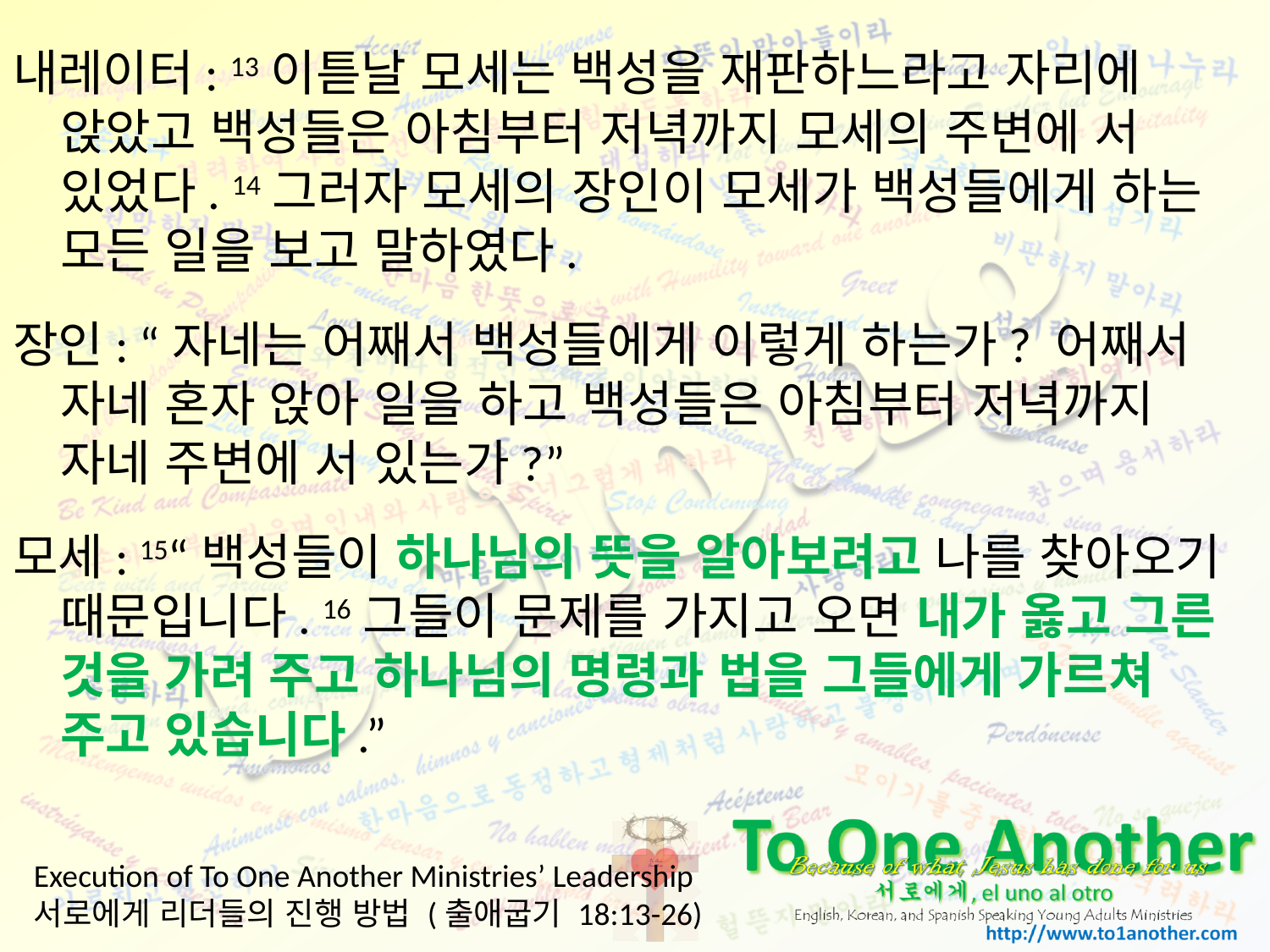

내레이터: 13이튿날 모세는 백성을 재판하느라고 자리에 앉았고 백성들은 아침부터 저녁까지 모세의 주변에 서 있었다. 14그러자 모세의 장인이 모세가 백성들에게 하는 모든 일을 보고 말하였다.

장인: “자네는 어째서 백성들에게 이렇게 하는가? 어째서 자네 혼자 앉아 일을 하고 백성들은 아침부터 저녁까지 자네 주변에 서 있는가?”

모세: 15“백성들이 하나님의 뜻을 알아보려고 나를 찾아오기 때문입니다. 16그들이 문제를 가지고 오면 내가 옳고 그른 것을 가려 주고 하나님의 명령과 법을 그들에게 가르쳐 주고 있습니다.”
# Execution of To One Another Ministries’ Leadership 서로에게 리더들의 진행 방법 (출애굽기 18:13-26)